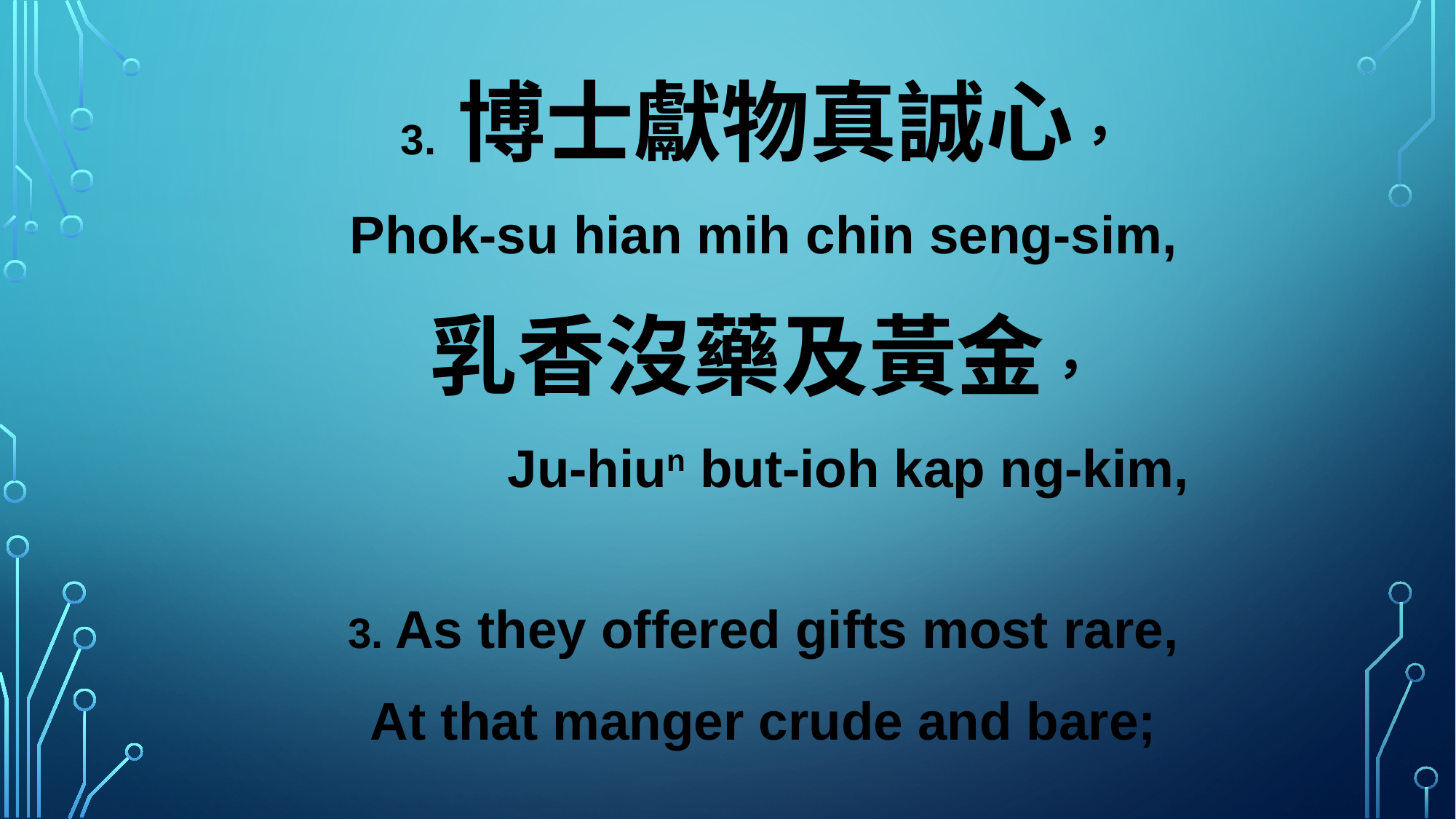

3. 博士獻物真誠心，
Phok-su hian mih chin seng-sim,
乳香沒藥及黃金，
                  Ju-hiun but-ioh kap ng-kim,

3. As they offered gifts most rare,
At that manger crude and bare;